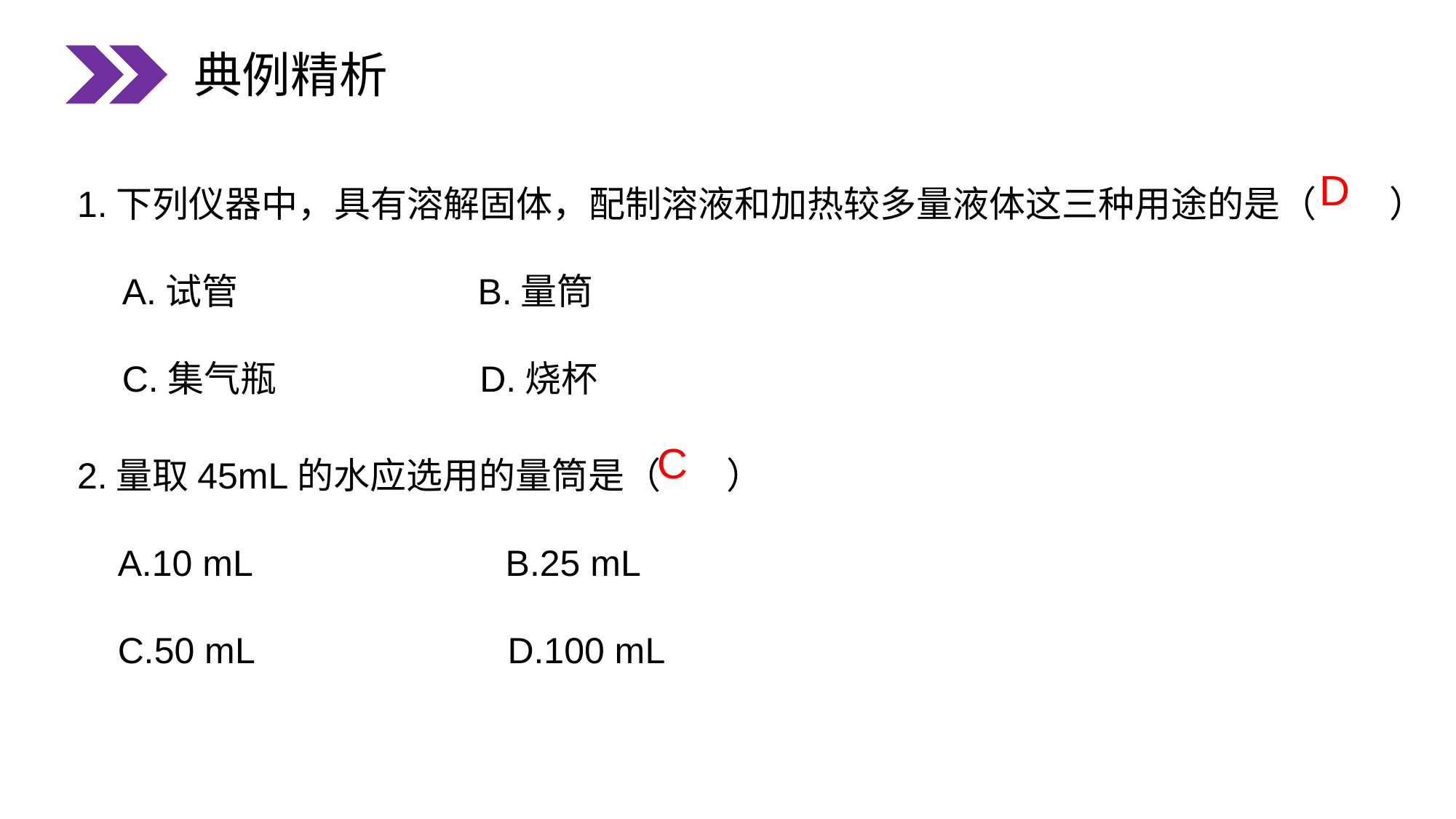

典例精析
1.下列仪器中，具有溶解固体，配制溶液和加热较多量液体这三种用途的是（　　）
　A.试管　　　　      　B.量筒
　C.集气瓶　　　      　D.烧杯
D
2.量取45mL的水应选用的量筒是（        ）
    A.10 mL                         B.25 mL
    C.50 mL                         D.100 mL
C